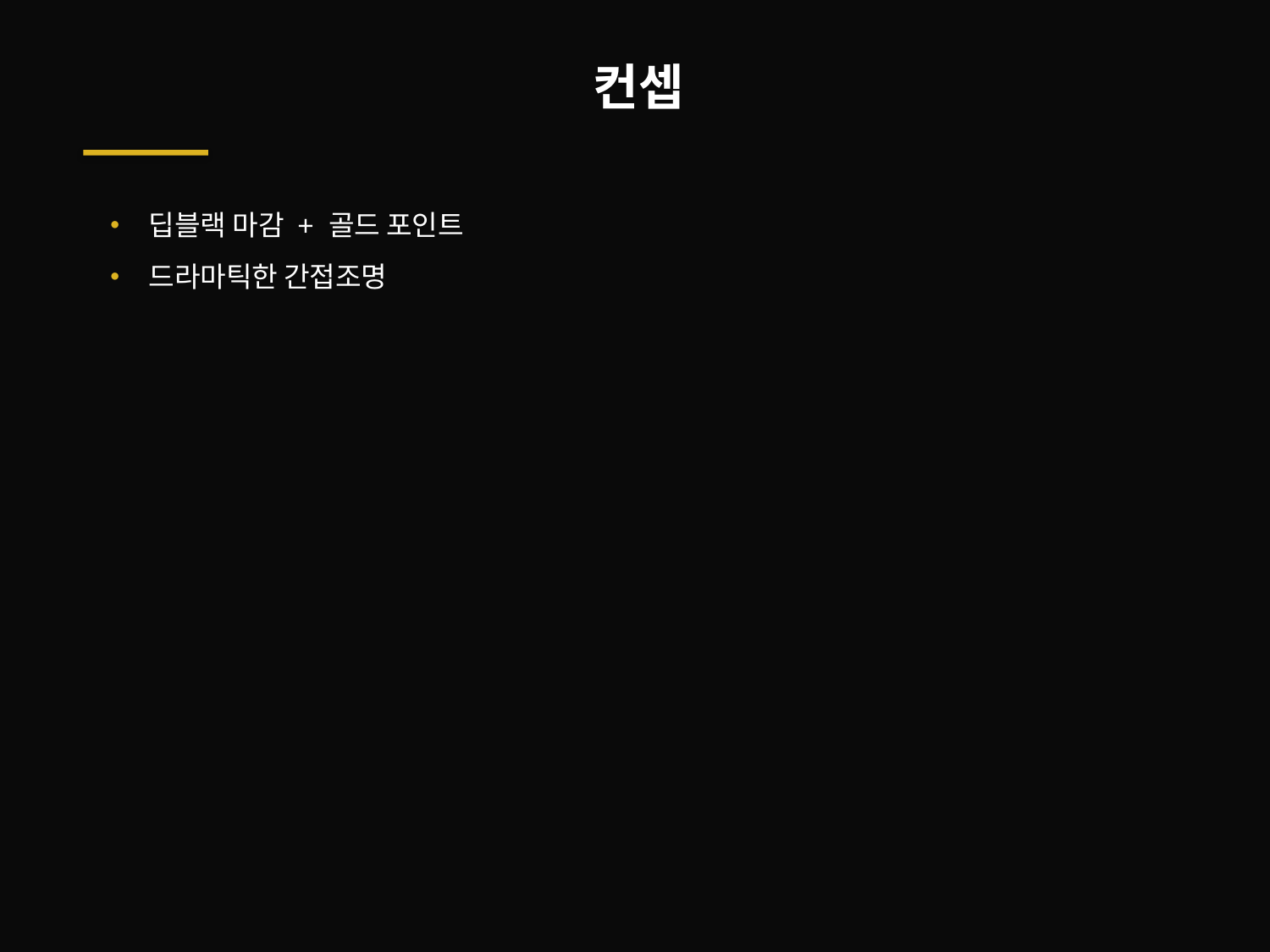

컨셉

•  딥블랙 마감 + 골드 포인트
•  드라마틱한 간접조명